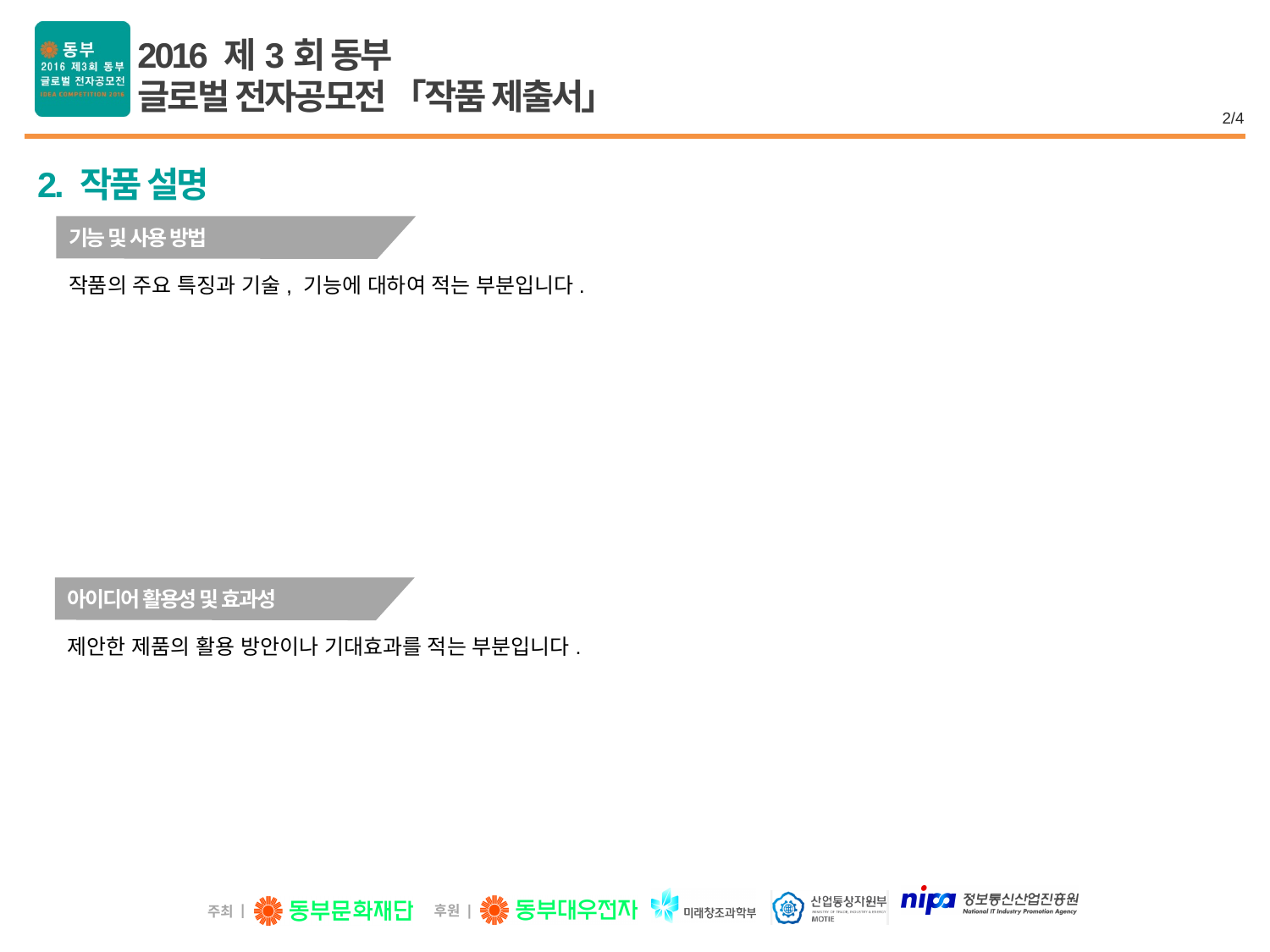

2/4
2. 작품 설명
기능 및 사용 방법
작품의 주요 특징과 기술, 기능에 대하여 적는 부분입니다.
아이디어 활용성 및 효과성
제안한 제품의 활용 방안이나 기대효과를 적는 부분입니다.